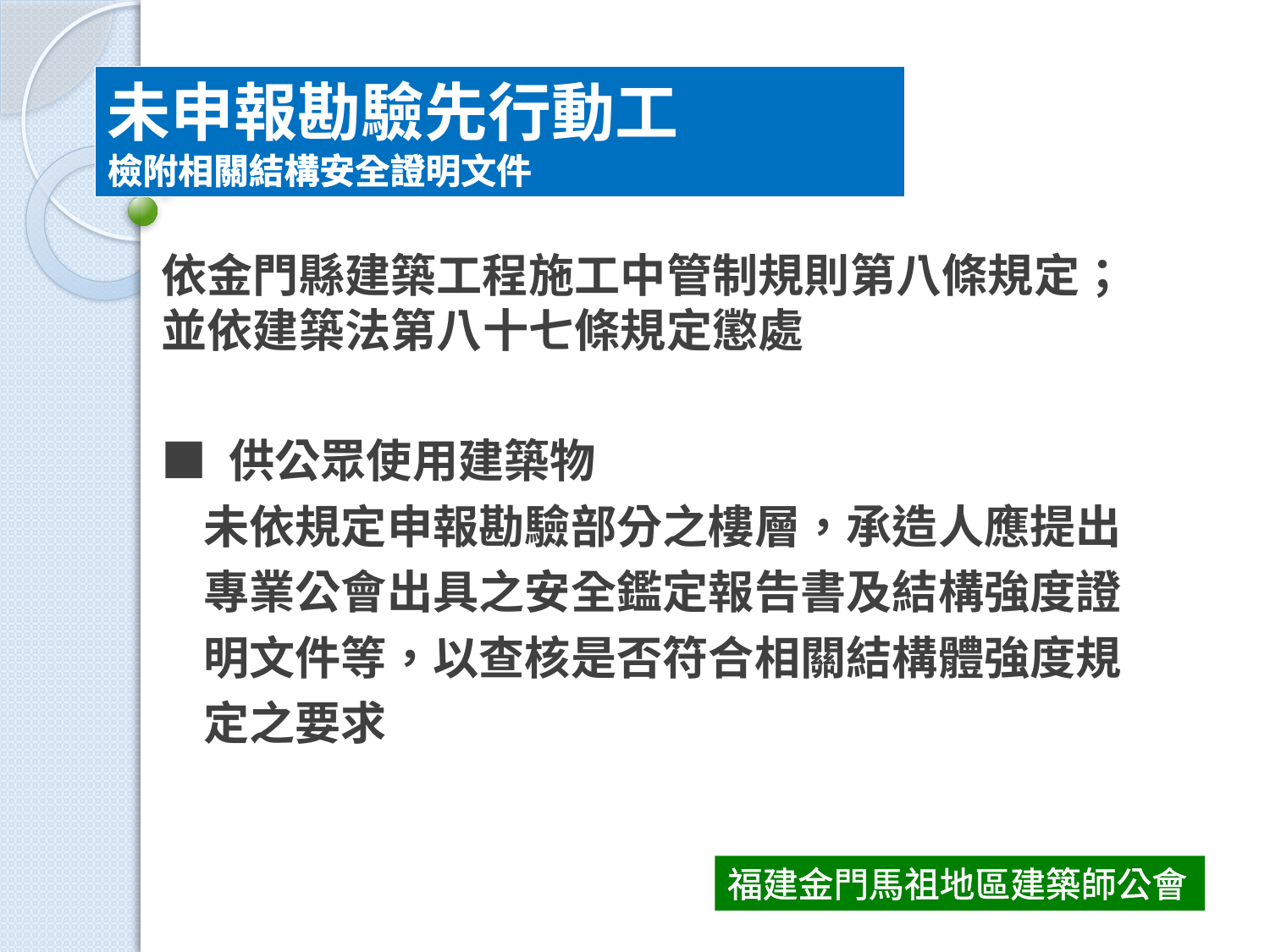

未申報勘驗先行動工
檢附相關結構安全證明文件
依金門縣建築工程施工中管制規則第八條規定；並依建築法第八十七條規定懲處

■ 供公眾使用建築物
   未依規定申報勘驗部分之樓層，承造人應提出
   專業公會出具之安全鑑定報告書及結構強度證
   明文件等，以查核是否符合相關結構體強度規
   定之要求
福建金門馬祖地區建築師公會